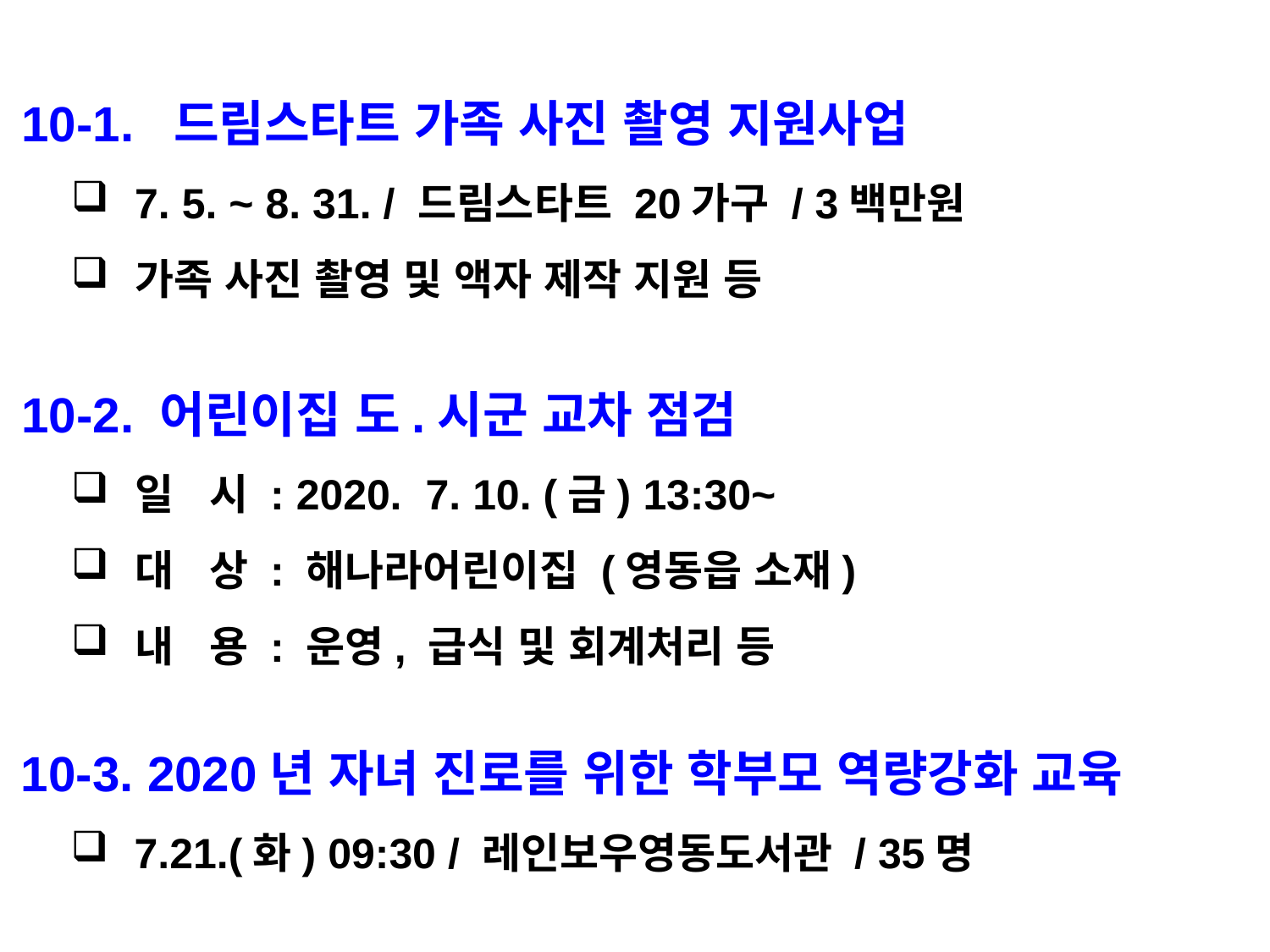

10-1.  드림스타트 가족 사진 촬영 지원사업
7. 5. ~ 8. 31. / 드림스타트 20가구 / 3백만원
가족 사진 촬영 및 액자 제작 지원 등

 10-2. 어린이집 도.시군 교차 점검
일   시 : 2020.  7. 10. (금) 13:30~
대   상 : 해나라어린이집 (영동읍 소재)
내   용 : 운영, 급식 및 회계처리 등
 10-3. 2020년 자녀 진로를 위한 학부모 역량강화 교육
7.21.(화) 09:30 / 레인보우영동도서관 / 35명